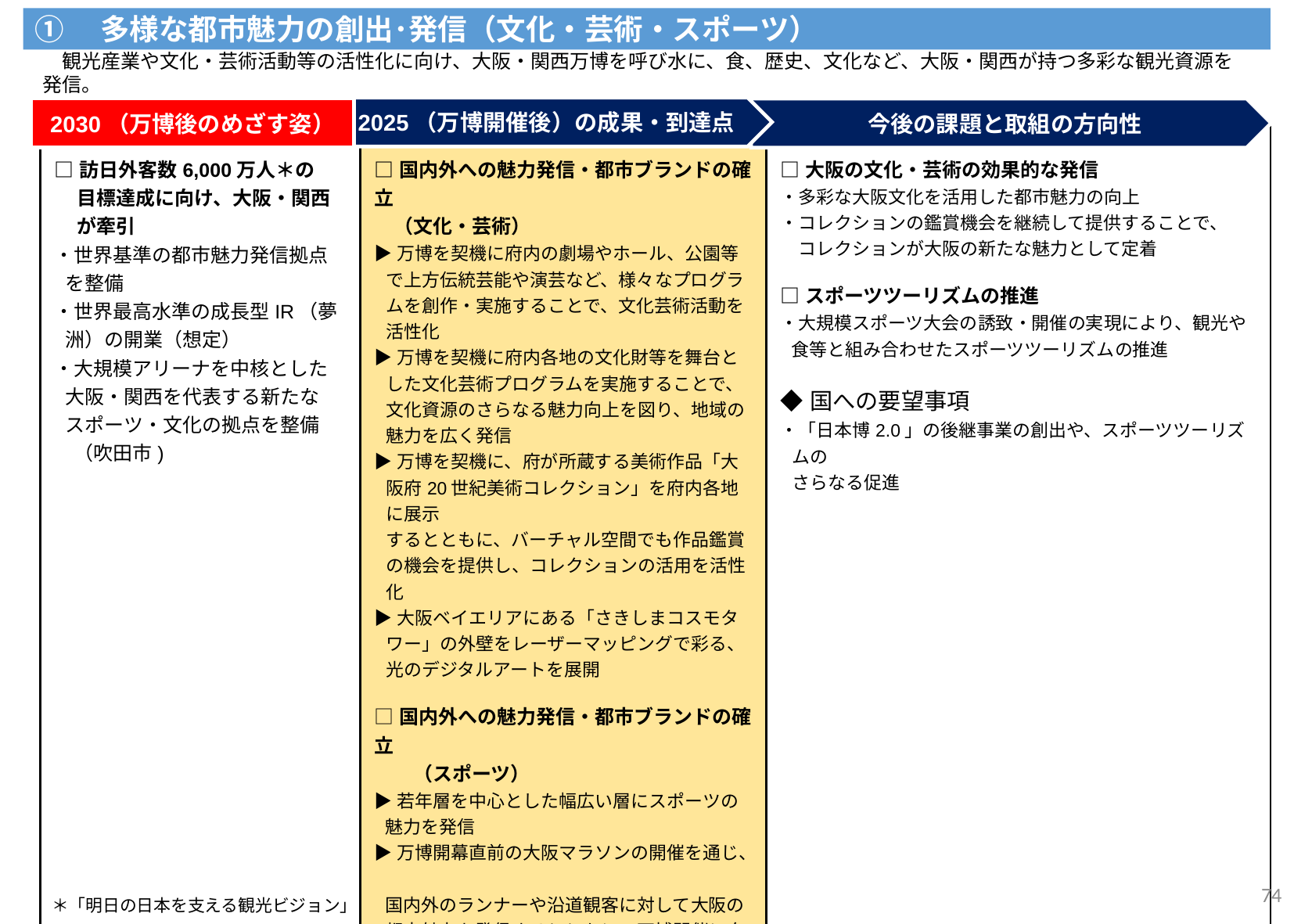

①　多様な都市魅力の創出･発信（文化・芸術・スポーツ）
　観光産業や文化・芸術活動等の活性化に向け、大阪・関西万博を呼び水に、食、歴史、文化など、大阪・関西が持つ多彩な観光資源を発信。
万博レガシーを活用した都市魅力創出・発信により、わが国の観光立国の実現に大きく寄与することをめざす。
2025（万博開催後）の成果・到達点
2030（万博後のめざす姿）
今後の課題と取組の方向性
| □訪日外客数6,000万人＊の 目標達成に向け、大阪・関西が牽引 ・世界基準の都市魅力発信拠点を整備 ・世界最高水準の成長型IR（夢洲）の開業（想定） ・大規模アリーナを中核とした 大阪・関西を代表する新たな スポーツ・文化の拠点を整備 　（吹田市) | □国内外への魅力発信・都市ブランドの確立 　（文化・芸術） ▶万博を契機に府内の劇場やホール、公園等で上方伝統芸能や演芸など、様々なプログラムを創作・実施することで、文化芸術活動を 活性化 ▶万博を契機に府内各地の文化財等を舞台と した文化芸術プログラムを実施することで、文化資源のさらなる魅力向上を図り、地域の魅力を広く発信 ▶万博を契機に、府が所蔵する美術作品「大阪府20世紀美術コレクション」を府内各地に展示 するとともに、バーチャル空間でも作品鑑賞の機会を提供し、コレクションの活用を活性化 ▶大阪ベイエリアにある「さきしまコスモタワー」の外壁をレーザーマッピングで彩る、光のデジタルアートを展開 □国内外への魅力発信・都市ブランドの確立 　　（スポーツ） ▶若年層を中心とした幅広い層にスポーツの魅力を発信 ▶万博開幕直前の大阪マラソンの開催を通じ、 国内外のランナーや沿道観客に対して大阪の都市魅力を発信するとともに、万博開催に向けた機運を醸成 ▶ＸGames Osaka 2025開催により、大阪のスポーツ振興や、都市ブランドの向上・都市 魅力の発信に寄与 | □大阪の文化・芸術の効果的な発信 ・多彩な大阪文化を活用した都市魅力の向上 ・コレクションの鑑賞機会を継続して提供することで、 　コレクションが大阪の新たな魅力として定着 □スポーツツーリズムの推進 ・大規模スポーツ大会の誘致・開催の実現により、観光や食等と組み合わせたスポーツツーリズムの推進 ◆国への要望事項 ・「日本博2.0」の後継事業の創出や、スポーツツーリズムの さらなる促進 |
| --- | --- | --- |
74
　＊「明日の日本を支える観光ビジョン」